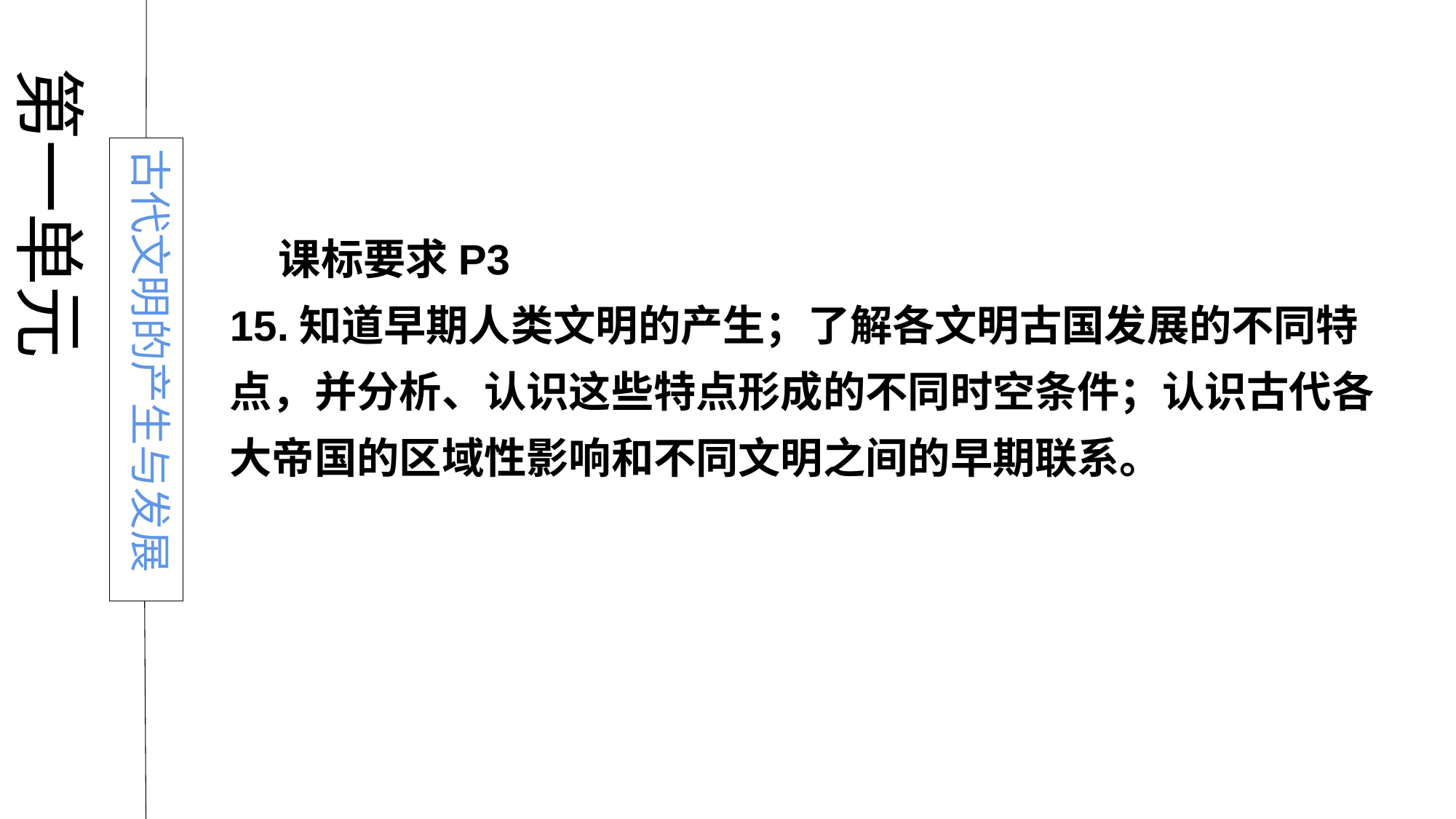

第一单元

古代文明的产生与发展
    课标要求P3
15.知道早期人类文明的产生；了解各文明古国发展的不同特点，并分析、认识这些特点形成的不同时空条件；认识古代各大帝国的区域性影响和不同文明之间的早期联系。